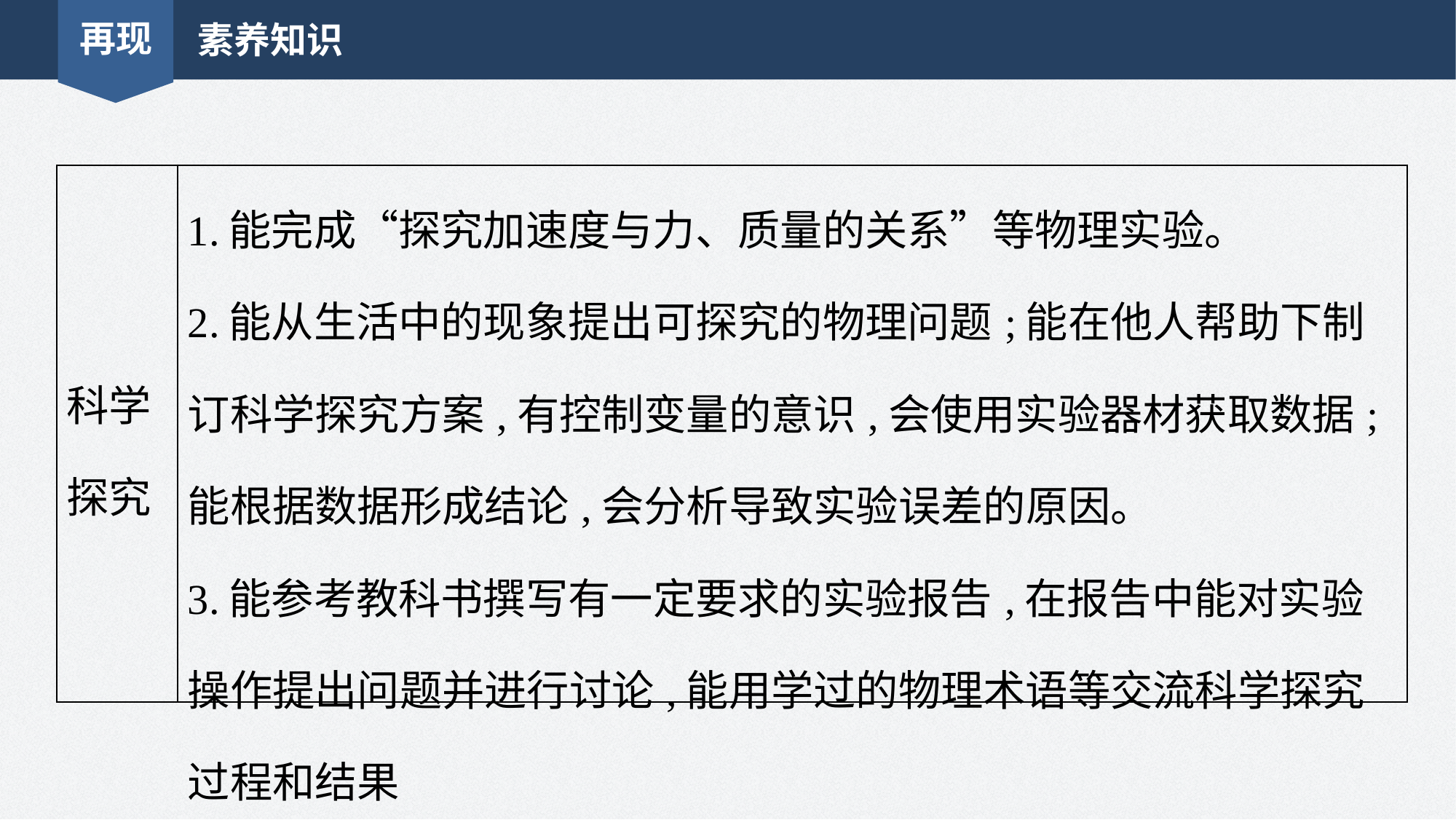

再现
素养知识
| 科学 探究 | 1.能完成“探究加速度与力、质量的关系”等物理实验。 2.能从生活中的现象提出可探究的物理问题;能在他人帮助下制订科学探究方案,有控制变量的意识,会使用实验器材获取数据;能根据数据形成结论,会分析导致实验误差的原因。 3.能参考教科书撰写有一定要求的实验报告,在报告中能对实验操作提出问题并进行讨论,能用学过的物理术语等交流科学探究过程和结果 |
| --- | --- |